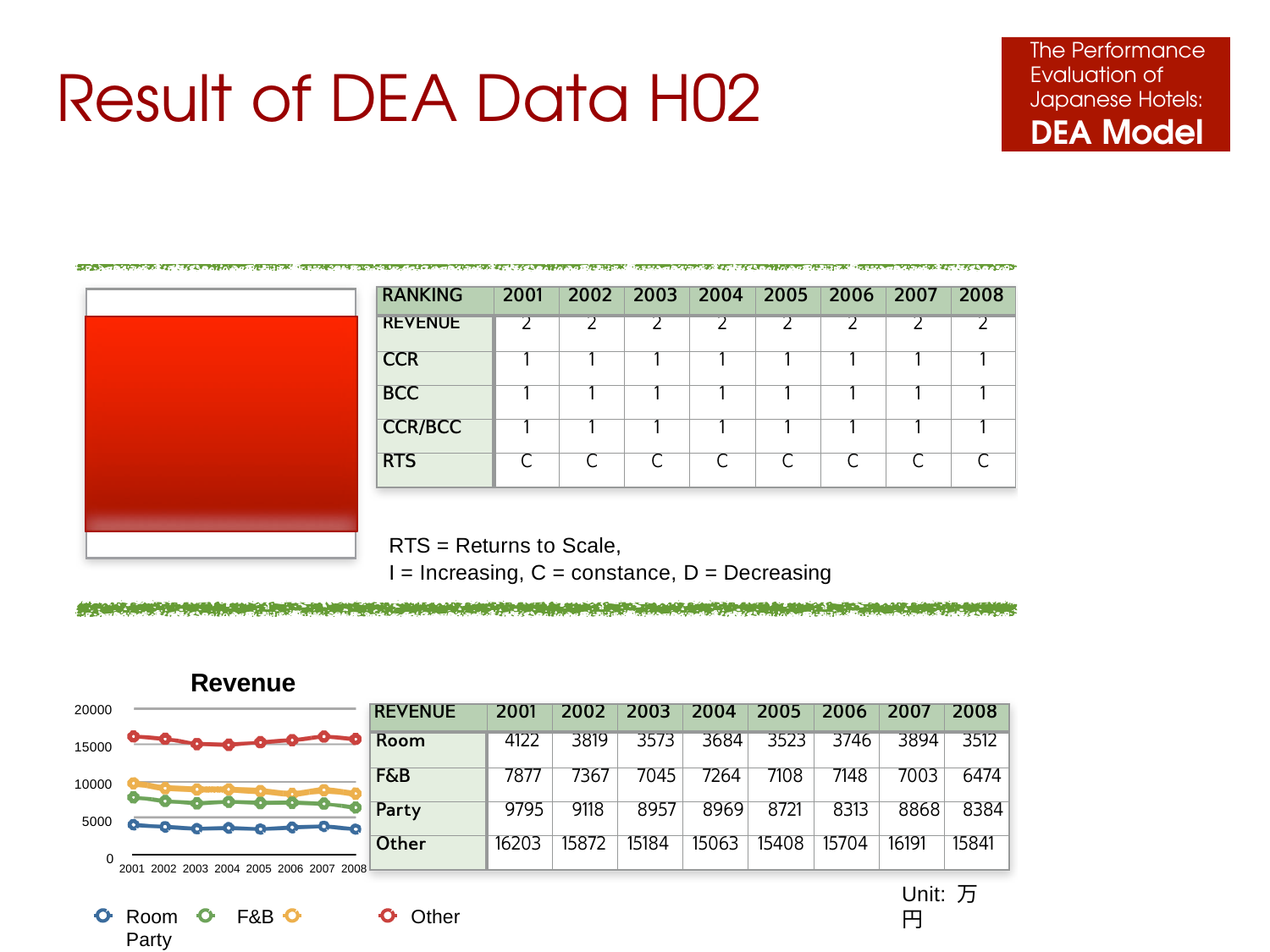

The Performance Evaluation of Japanese Hotels:
DEA Model
Result of DEA Data H02

| RANKING | 2001 | 2002 | 2003 | 2004 | 2005 | 2006 | 2007 | 2008 |
| --- | --- | --- | --- | --- | --- | --- | --- | --- |
| REVENUE | 2 | 2 | 2 | 2 | 2 | 2 | 2 | 2 |
| CCR | 1 | 1 | 1 | 1 | 1 | 1 | 1 | 1 |
| BCC | 1 | 1 | 1 | 1 | 1 | 1 | 1 | 1 |
| CCR/BCC | 1 | 1 | 1 | 1 | 1 | 1 | 1 | 1 |
| RTS | C | C | C | C | C | C | C | C |

RTS = Returns to Scale,
I = Increasing, C = constance, D = Decreasing

Revenue

20000

15000

10000

5000

0
| REVENUE | 2001 | 2002 | 2003 | 2004 | 2005 | 2006 | 2007 | 2008 |
| --- | --- | --- | --- | --- | --- | --- | --- | --- |
| Room | 4122 | 3819 | 3573 | 3684 | 3523 | 3746 | 3894 | 3512 |
| F&B | 7877 | 7367 | 7045 | 7264 | 7108 | 7148 | 7003 | 6474 |
| Party | 9795 | 9118 | 8957 | 8969 | 8721 | 8313 | 8868 | 8384 |
| Other | 16203 | 15872 | 15184 | 15063 | 15408 | 15704 | 16191 | 15841 |

2001  2002  2003  2004  2005  2006  2007  2008

Room	F&B	Party
Unit: 万円
Other